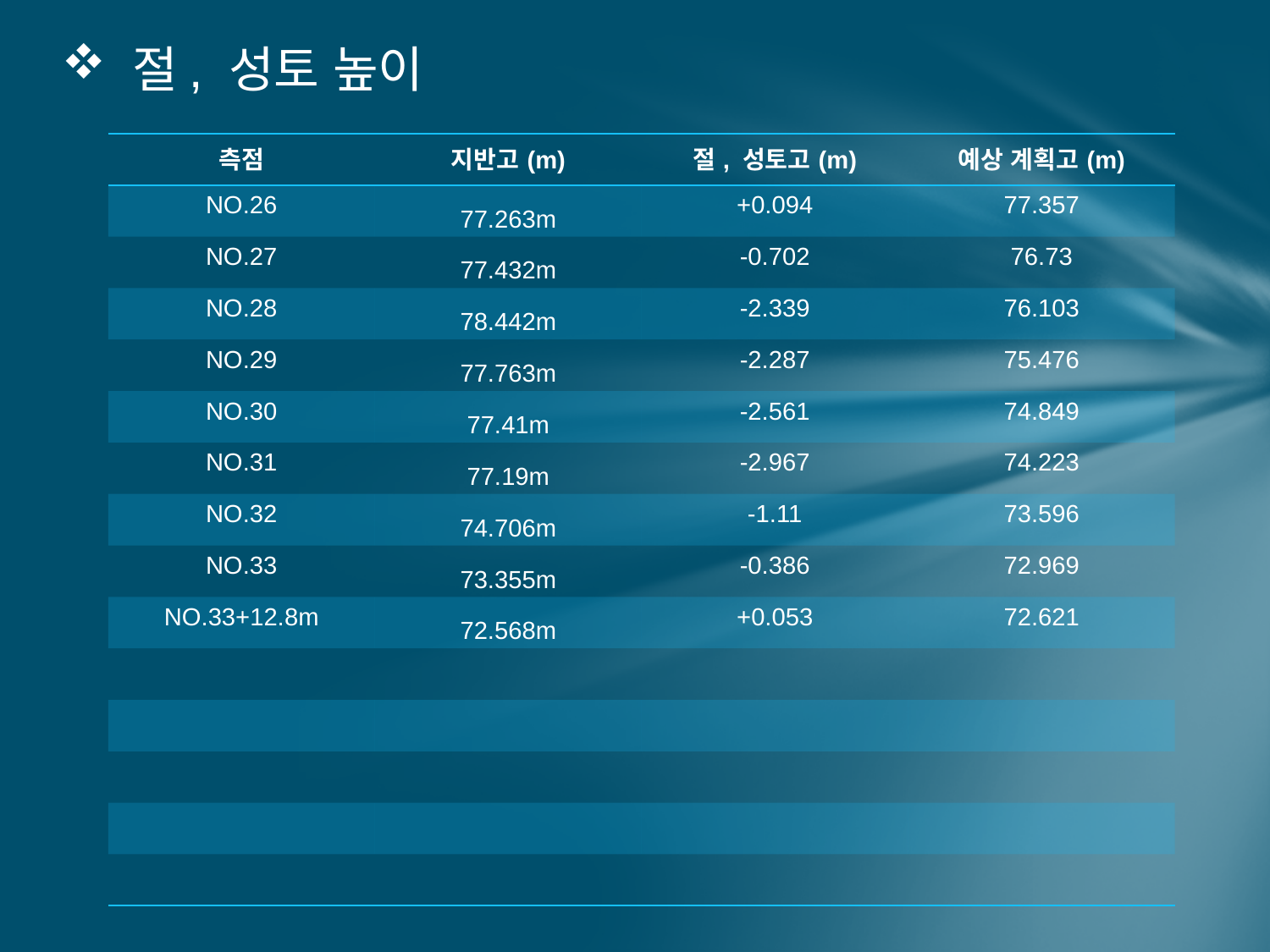

# 절, 성토 높이
| 측점 | 지반고(m) | 절, 성토고(m) | 예상 계획고(m) |
| --- | --- | --- | --- |
| NO.26 | 77.263m | +0.094 | 77.357 |
| NO.27 | 77.432m | -0.702 | 76.73 |
| NO.28 | 78.442m | -2.339 | 76.103 |
| NO.29 | 77.763m | -2.287 | 75.476 |
| NO.30 | 77.41m | -2.561 | 74.849 |
| NO.31 | 77.19m | -2.967 | 74.223 |
| NO.32 | 74.706m | -1.11 | 73.596 |
| NO.33 | 73.355m | -0.386 | 72.969 |
| NO.33+12.8m | 72.568m | +0.053 | 72.621 |
|  |  |  |  |
|  |  |  |  |
|  |  |  |  |
|  |  |  |  |
|  |  |  |  |